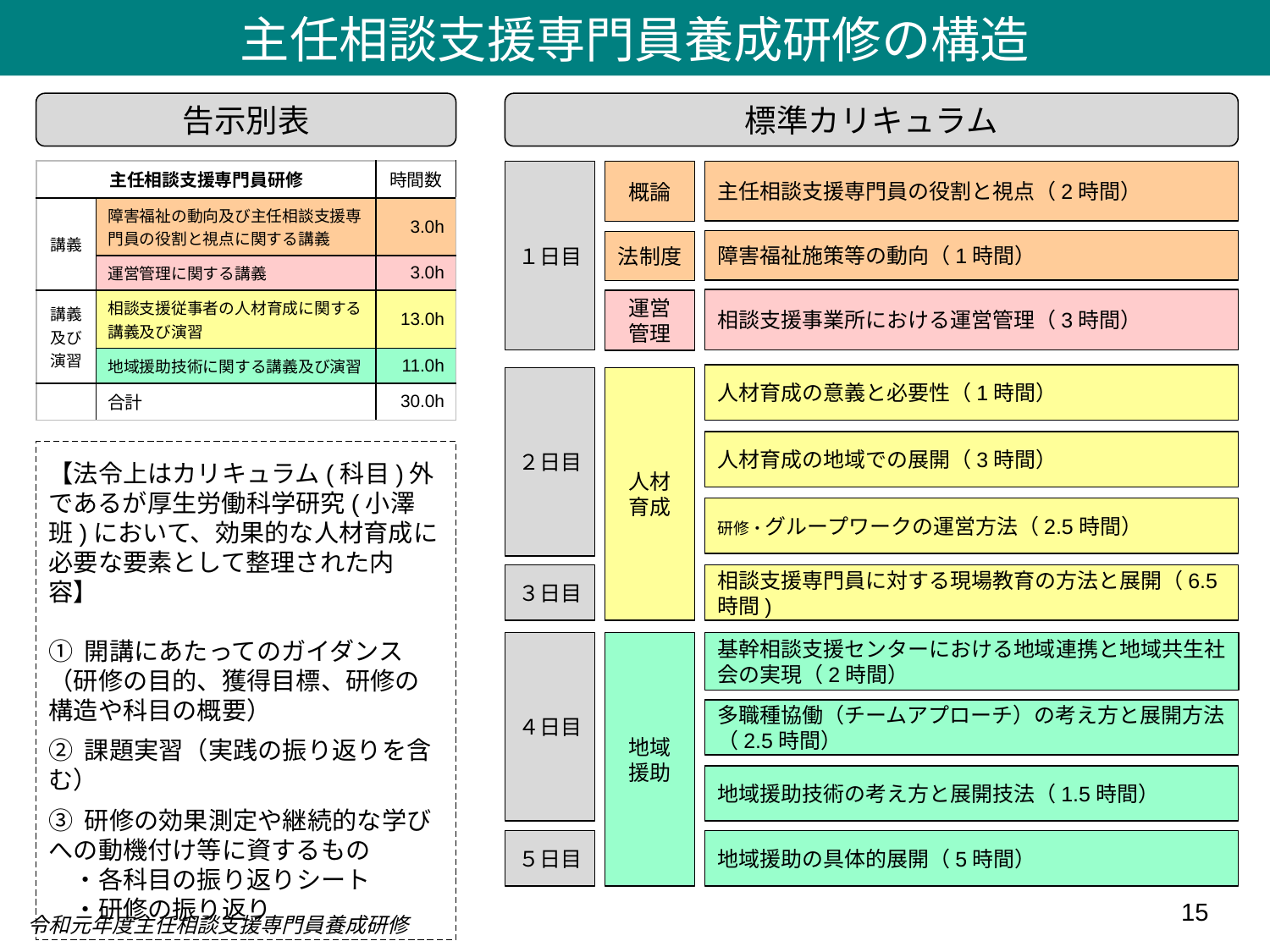

主任相談支援専門員養成研修の構造
告示別表
標準カリキュラム
| 主任相談支援専門員研修 |  | 時間数 |
| --- | --- | --- |
| 講義 | 障害福祉の動向及び主任相談支援専門員の役割と視点に関する講義 | 3.0h |
|  | 運営管理に関する講義 | 3.0h |
| 講義 及び 演習 | 相談支援従事者の人材育成に関する講義及び演習 | 13.0h |
|  | 地域援助技術に関する講義及び演習 | 11.0h |
|  | 合計 | 30.0h |
１日目
概論
主任相談支援専門員の役割と視点（2時間）
障害福祉施策等の動向（1時間）
法制度
相談支援事業所における運営管理（3時間）
運営
管理
人材育成の意義と必要性（1時間）
２日目
人材
育成
人材育成の地域での展開（3時間）

【法令上はカリキュラム(科目)外であるが厚生労働科学研究(小澤班)において、効果的な人材育成に必要な要素として整理された内容】

① 開講にあたってのガイダンス（研修の目的、獲得目標、研修の構造や科目の概要）

② 課題実習（実践の振り返りを含む）

③ 研修の効果測定や継続的な学びへの動機付け等に資するもの
　・各科目の振り返りシート
　・研修の振り返り

研修・グループワークの運営方法（2.5時間）
３日目
相談支援専門員に対する現場教育の方法と展開（6.5時間)
４日目
地域
援助
基幹相談支援センターにおける地域連携と地域共生社会の実現（2時間）
多職種協働（チームアプローチ）の考え方と展開方法
（2.5時間）
地域援助技術の考え方と展開技法（1.5時間）
５日目
地域援助の具体的展開（5時間）
15
令和元年度主任相談支援専門員養成研修